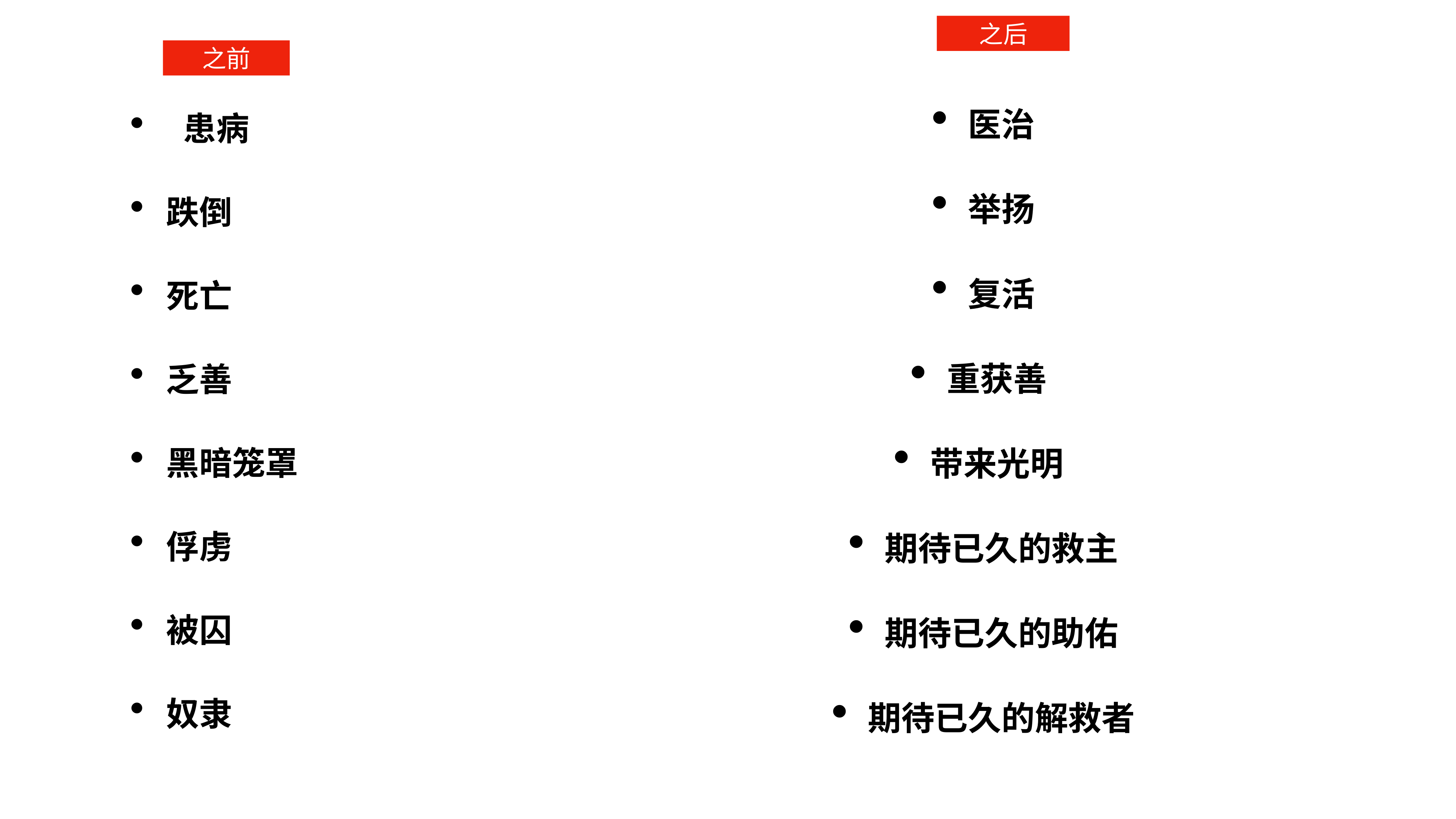

之后
医治
举扬
复活
重获善
带来光明
期待已久的救主
期待已久的助佑
期待已久的解救者
之前
 患病
跌倒
死亡
乏善
黑暗笼罩
俘虏
被囚
奴隶